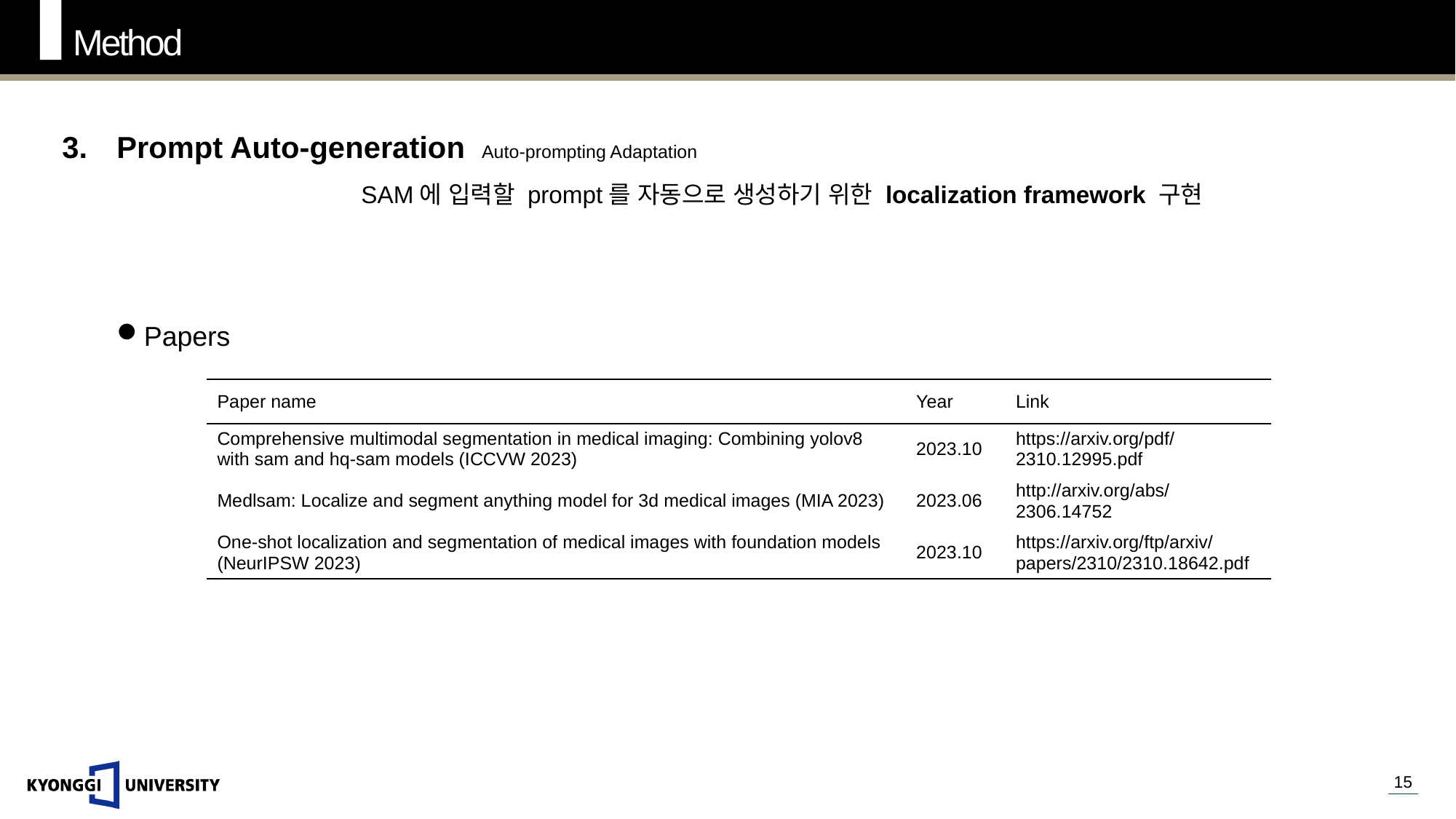

Method
Prompt Auto-generation  Auto-prompting Adaptation
SAM에 입력할 prompt를 자동으로 생성하기 위한 localization framework 구현

Papers

| Paper name | Year | Link |
| --- | --- | --- |
| Comprehensive multimodal segmentation in medical imaging: Combining yolov8 with sam and hq-sam models (ICCVW 2023) | 2023.10 | https://arxiv.org/pdf/2310.12995.pdf |
| Medlsam: Localize and segment anything model for 3d medical images (MIA 2023) | 2023.06 | http://arxiv.org/abs/2306.14752 |
| One-shot localization and segmentation of medical images with foundation models (NeurIPSW 2023) | 2023.10 | https://arxiv.org/ftp/arxiv/papers/2310/2310.18642.pdf |